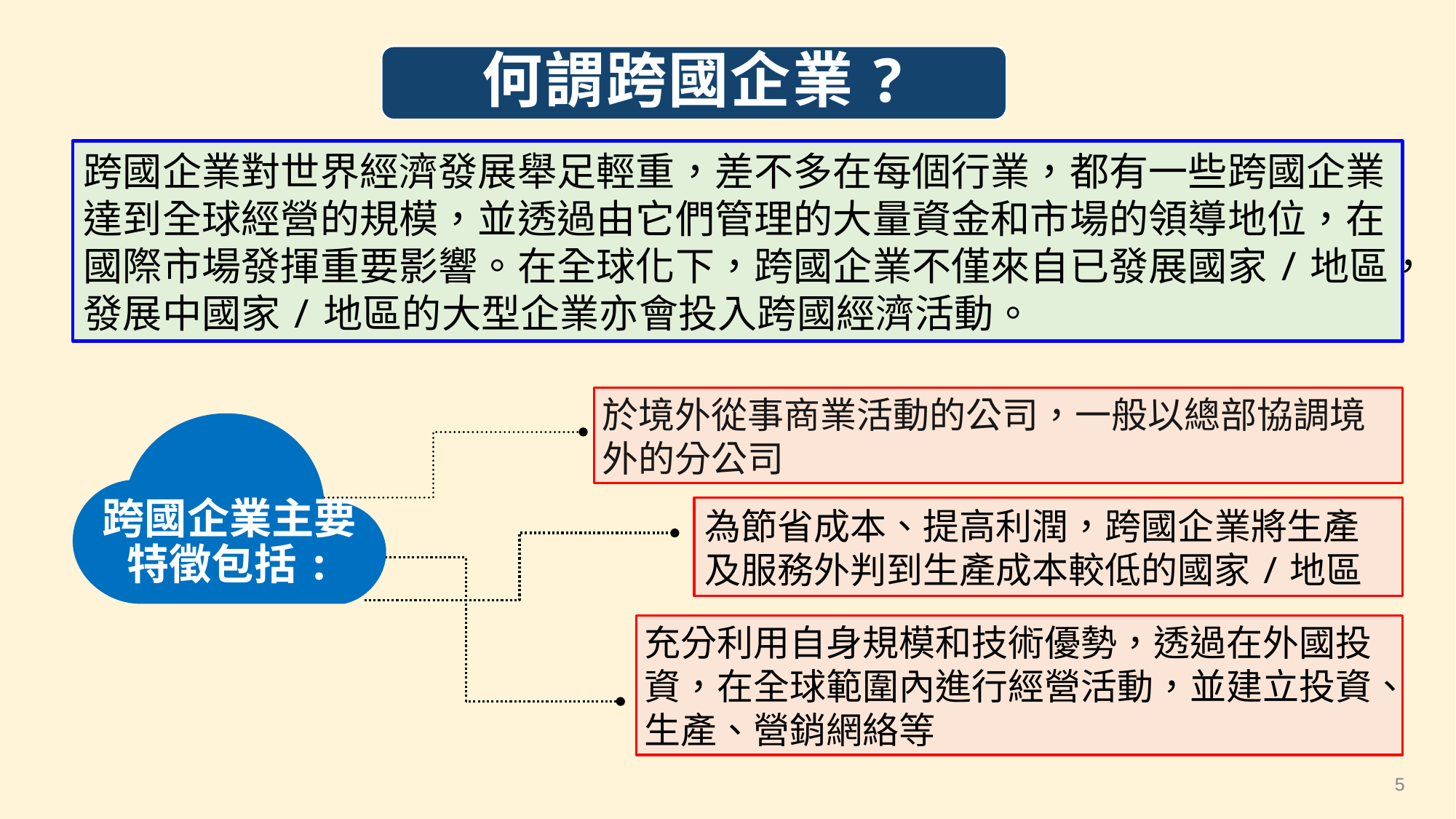

何謂跨國企業?
跨國企業對世界經濟發展舉足輕重，差不多在每個行業，都有一些跨國企業達到全球經營的規模，並透過由它們管理的大量資金和市場的領導地位，在國際市場發揮重要影響。在全球化下，跨國企業不僅來自已發展國家/地區，發展中國家/地區的大型企業亦會投入跨國經濟活動。
於境外從事商業活動的公司，一般以總部協調境外的分公司

跨國企業主要特徵包括:

充分利用自身規模和技術優勢，透過在外國投資，在全球範圍內進行經營活動，並建立投資、生產、營銷網絡等
為節省成本、提高利潤，跨國企業將生產及服務外判到生產成本較低的國家/地區